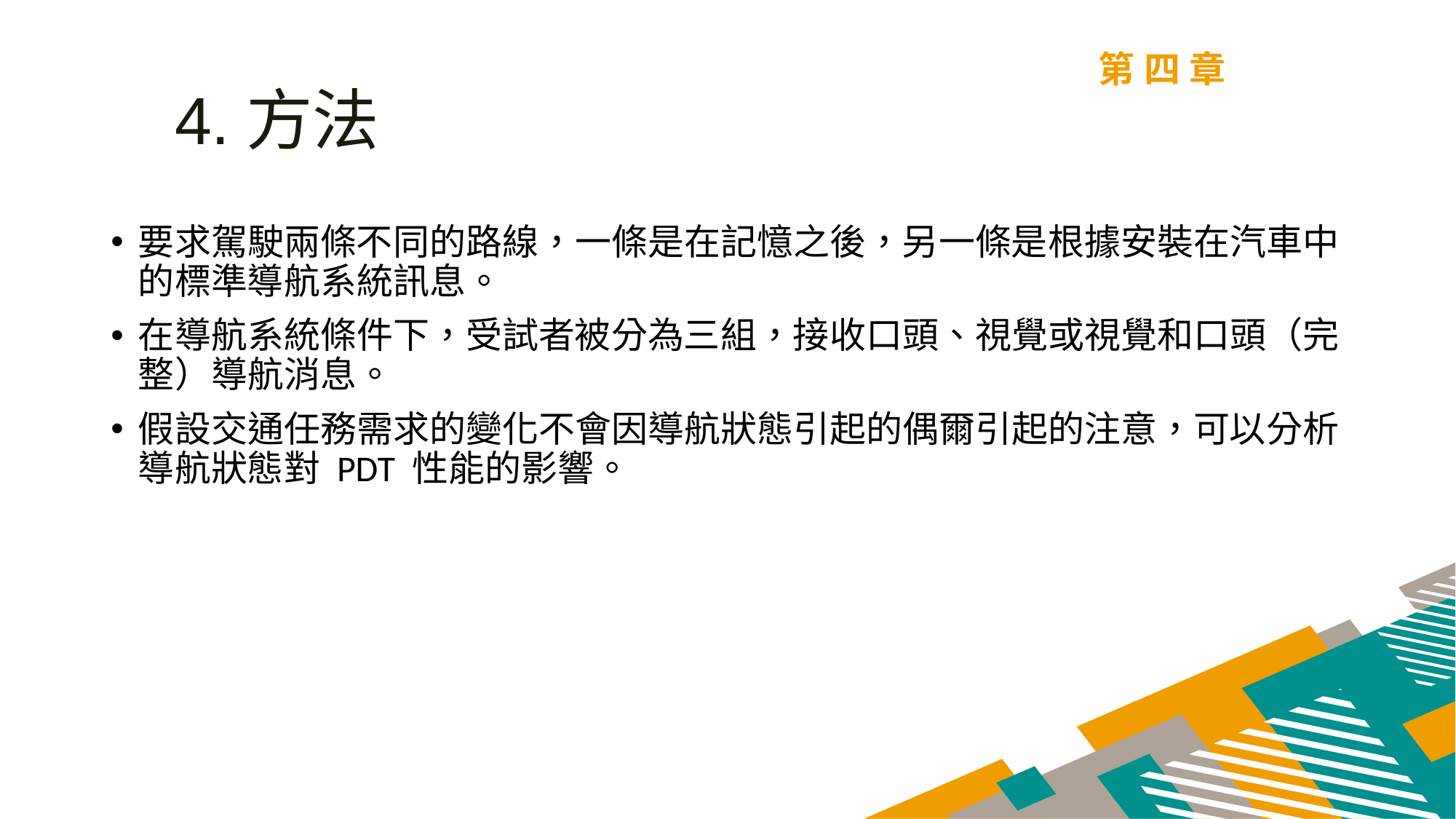

第四章
4.方法
要求駕駛兩條不同的路線，一條是在記憶之後，另一條是根據安裝在汽車中的標準導航系統訊息。
在導航系統條件下，受試者被分為三組，接收口頭、視覺或視覺和口頭（完整）導航消息。
假設交通任務需求的變化不會因導航狀態引起的偶爾引起的注意，可以分析導航狀態對 PDT 性能的影響。